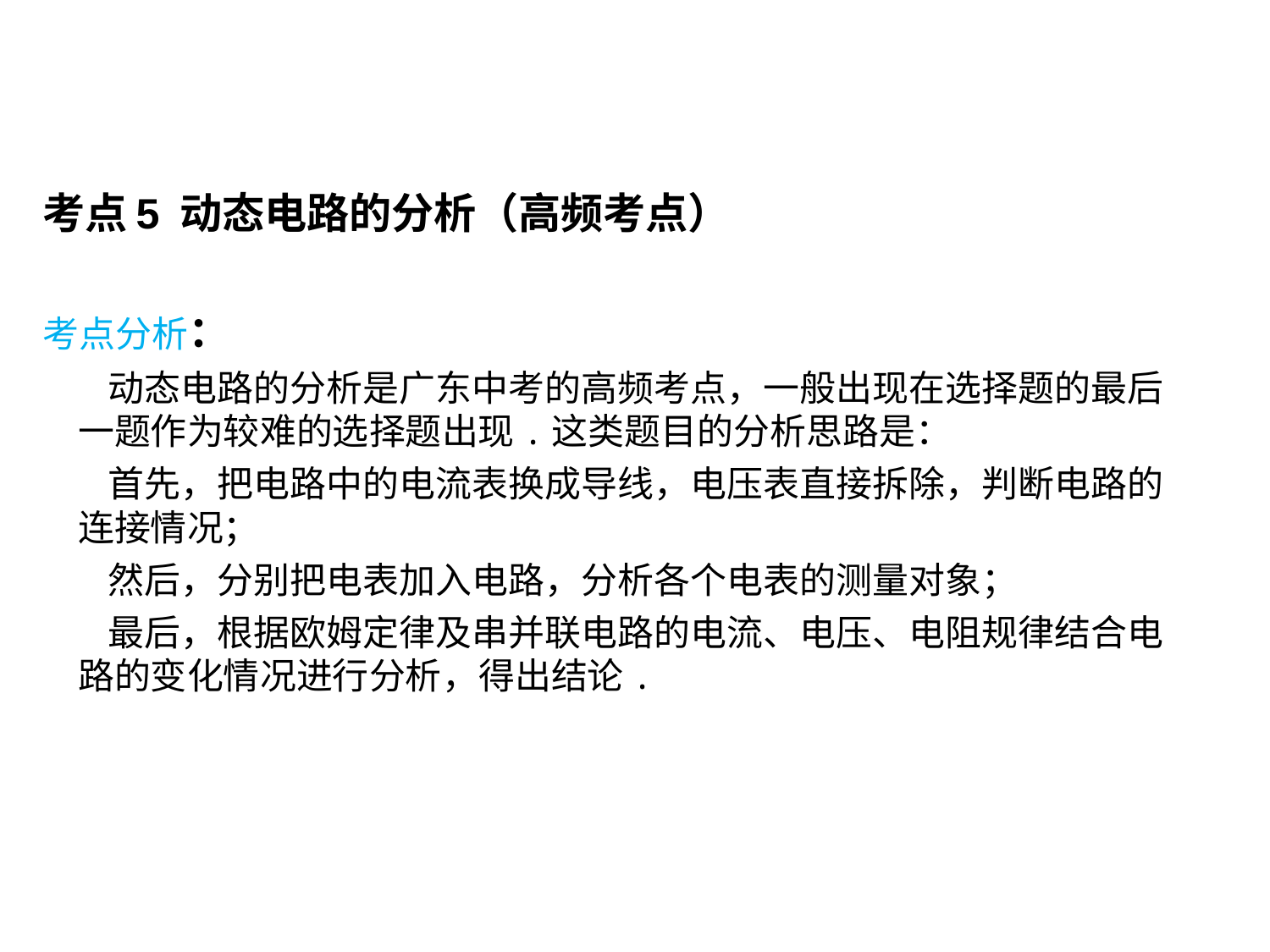

考点5 动态电路的分析（高频考点）

考点分析：
       动态电路的分析是广东中考的高频考点，一般出现在选择题的最后一题作为较难的选择题出现.这类题目的分析思路是：
       首先，把电路中的电流表换成导线，电压表直接拆除，判断电路的连接情况；
       然后，分别把电表加入电路，分析各个电表的测量对象；
       最后，根据欧姆定律及串并联电路的电流、电压、电阻规律结合电路的变化情况进行分析，得出结论.